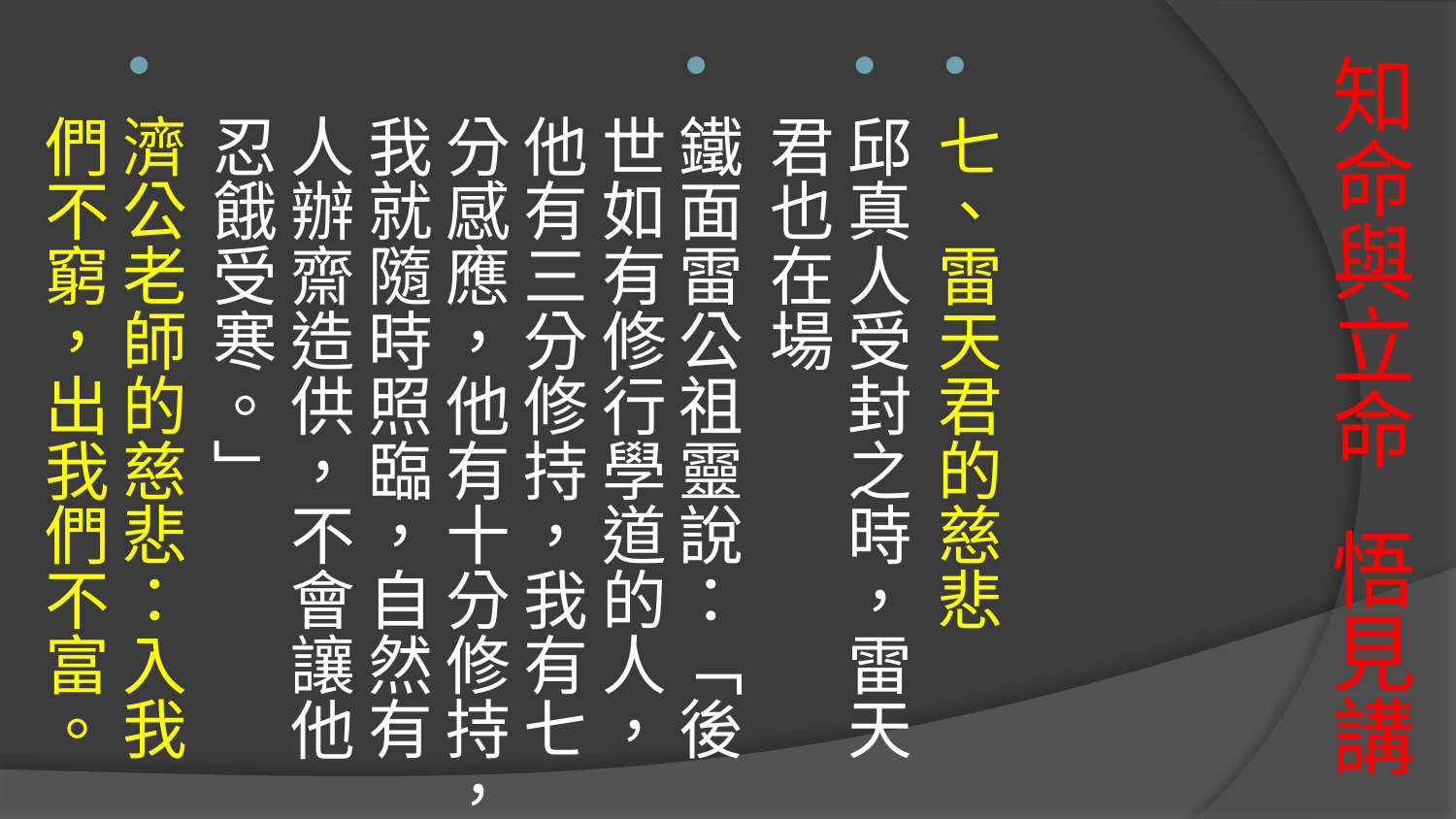

七、雷天君的慈悲
邱真人受封之時，雷天君也在場
鐵面雷公祖靈說：「後世如有修行學道的人，他有三分修持，我有七分感應，他有十分修持，我就隨時照臨，自然有人辦齋造供，不會讓他忍餓受寒。」
濟公老師的慈悲：入我們不窮，出我們不富。
# 知命與立命   悟見講